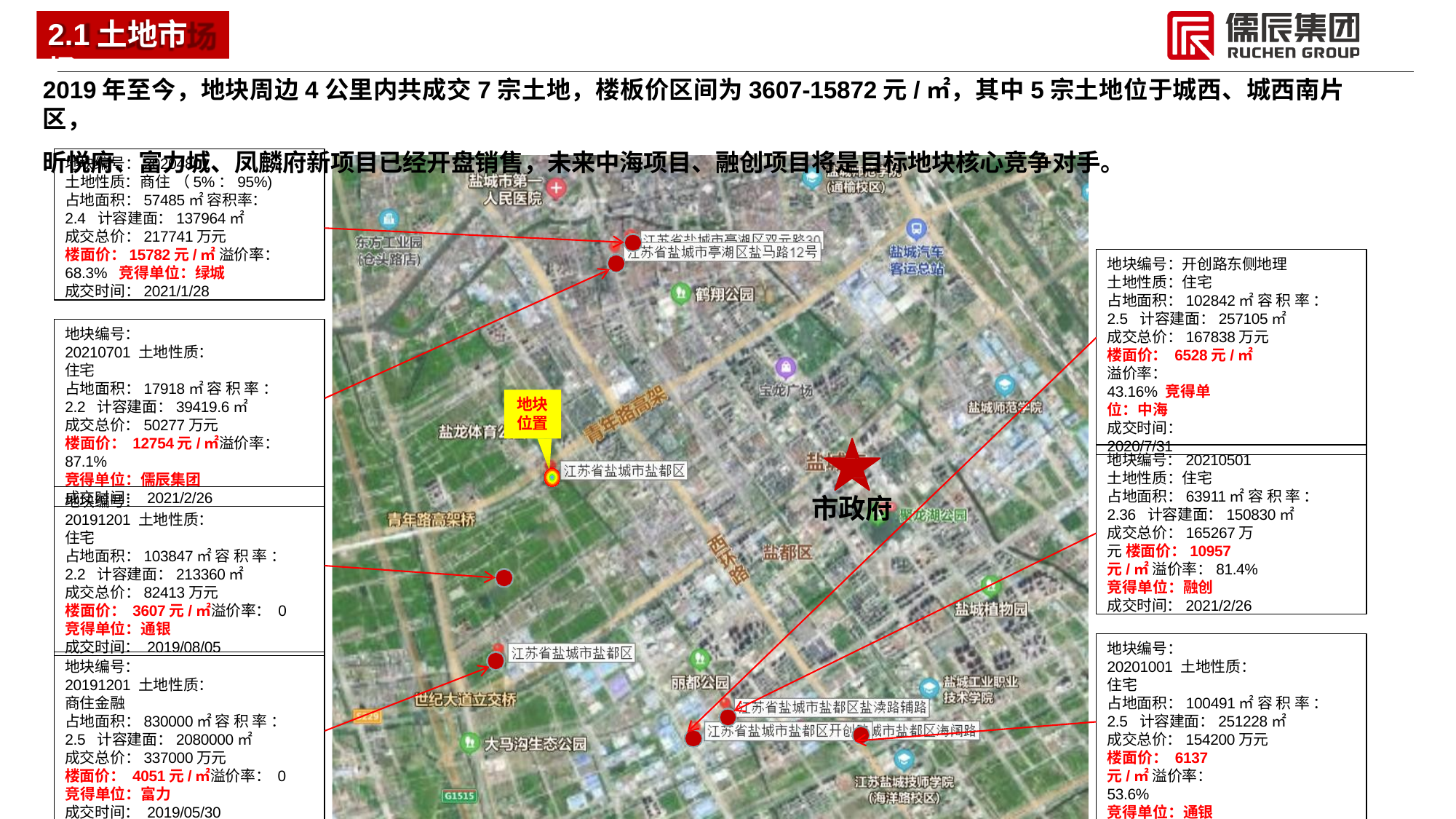

# 2.1土地市场
2019年至今，地块周边4公里内共成交7宗土地，楼板价区间为3607-15872元/㎡，其中5宗土地位于城西、城西南片区，
昕悦府、富力城、凤麟府新项目已经开盘销售，未来中海项目、融创项目将是目标地块核心竞争对手。

地块编号：20204801
土地性质：商住 （5%：95%)
占地面积：57485㎡ 容积率：2.4  计容建面：137964㎡
成交总价：217741万元
楼面价：15782元/㎡ 溢价率：68.3%  竞得单位：绿城
成交时间：2021/1/28

地块编号：开创路东侧地理 土地性质：住宅
占地面积：102842㎡ 容 积 率 ：2.5  计容建面：257105㎡
成交总价：167838万元
楼面价： 6528元/㎡
溢价率：43.16% 竞得单位：中海
成交时间： 2020/7/31

地块编号：20210701 土地性质：住宅
占地面积：17918㎡ 容 积 率 ：2.2  计容建面：39419.6㎡
成交总价：50277万元
楼面价： 12754元/㎡溢价率： 87.1%
竞得单位：儒辰集团
成交时间： 2021/2/26

地块 位置

地块编号：20210501
土地性质：住宅
占地面积：63911㎡ 容 积 率 ：2.36  计容建面：150830㎡
成交总价：165267万元 楼面价：10957元/㎡ 溢价率：81.4%
竞得单位：融创
成交时间：2021/2/26

地块编号：20191201 土地性质：住宅
占地面积：103847㎡ 容 积 率 ：2.2  计容建面：213360㎡
成交总价：82413万元
楼面价： 3607元/㎡溢价率： 0
竞得单位：通银
成交时间： 2019/08/05
市政府

地块编号：20201001 土地性质：住宅
占地面积：100491㎡ 容 积 率 ：2.5  计容建面：251228㎡
成交总价：154200万元
楼面价： 6137元/㎡ 溢价率： 53.6%
竞得单位：通银
成交时间： 2020/06/05

地块编号：20191201 土地性质：商住金融
占地面积：830000㎡ 容 积 率 ：2.5  计容建面：2080000㎡
成交总价：337000万元
楼面价： 4051元/㎡溢价率： 0
竞得单位：富力
成交时间： 2019/05/30